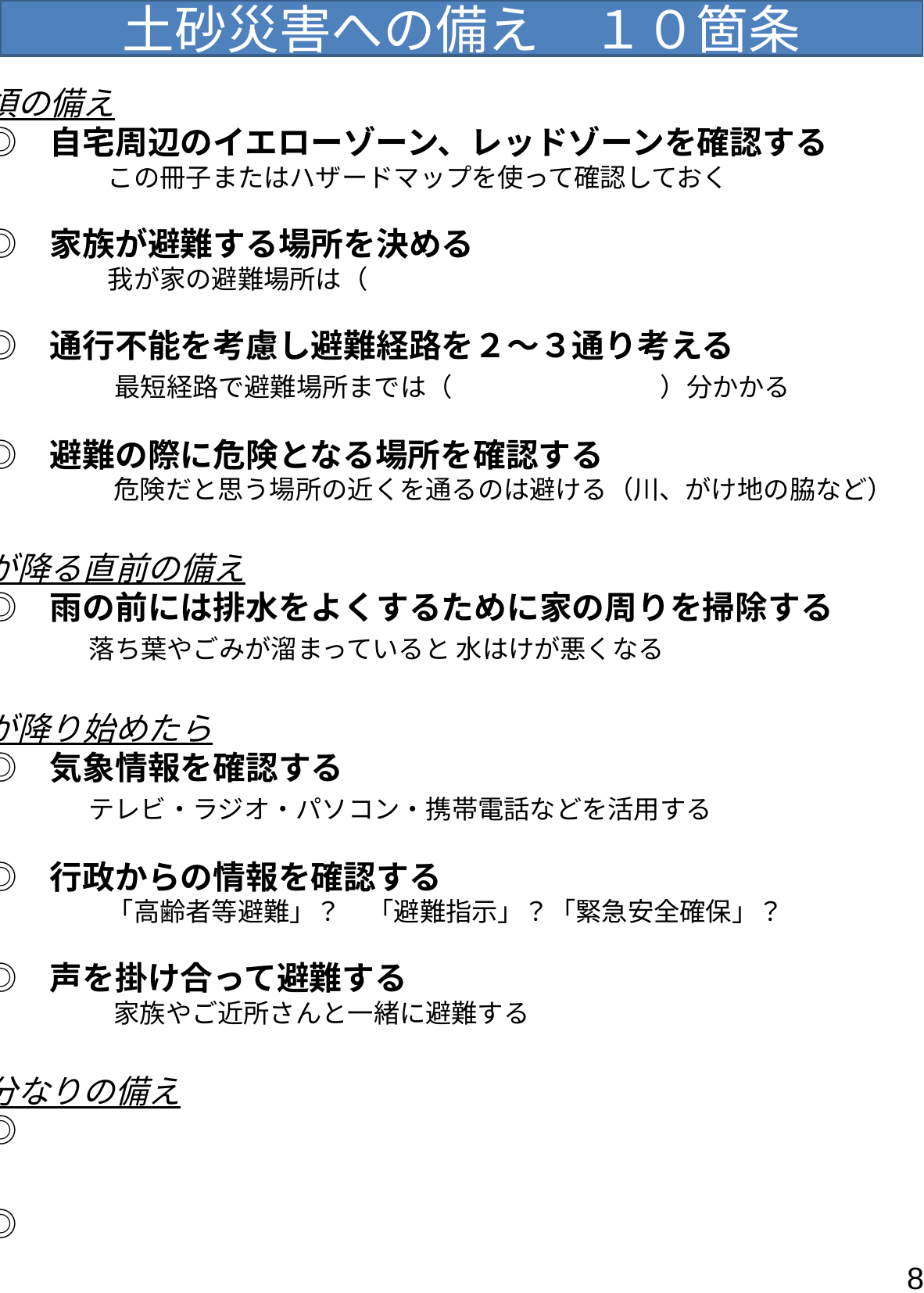

土砂災害への備え　１０箇条
日頃の備え
　◎　自宅周辺のイエローゾーン、レッドゾーンを確認する
　　　　　　この冊子またはハザードマップを使って確認しておく

　◎　家族が避難する場所を決める
　　　　　　我が家の避難場所は（　　　　　　　　　　　　　　　　　　　　　　）

　◎　通行不能を考慮し避難経路を２～３通り考える
　　　　　　最短経路で避難場所までは（　　　　　　　　）分かかる

　◎　避難の際に危険となる場所を確認する
　　　　　 　危険だと思う場所の近くを通るのは避ける（川、がけ地の脇など）

雨が降る直前の備え
　◎　雨の前には排水をよくするために家の周りを掃除する
 　　　　　落ち葉やごみが溜まっていると 水はけが悪くなる

雨が降り始めたら
　◎　気象情報を確認する
　　　　　テレビ・ラジオ・パソコン・携帯電話などを活用する

　◎　行政からの情報を確認する
　　　　　　「高齢者等避難」？　「避難指示」？「緊急安全確保」？
　◎　声を掛け合って避難する
　　　　　 　家族やご近所さんと一緒に避難する

自分なりの備え
　◎

　◎
8